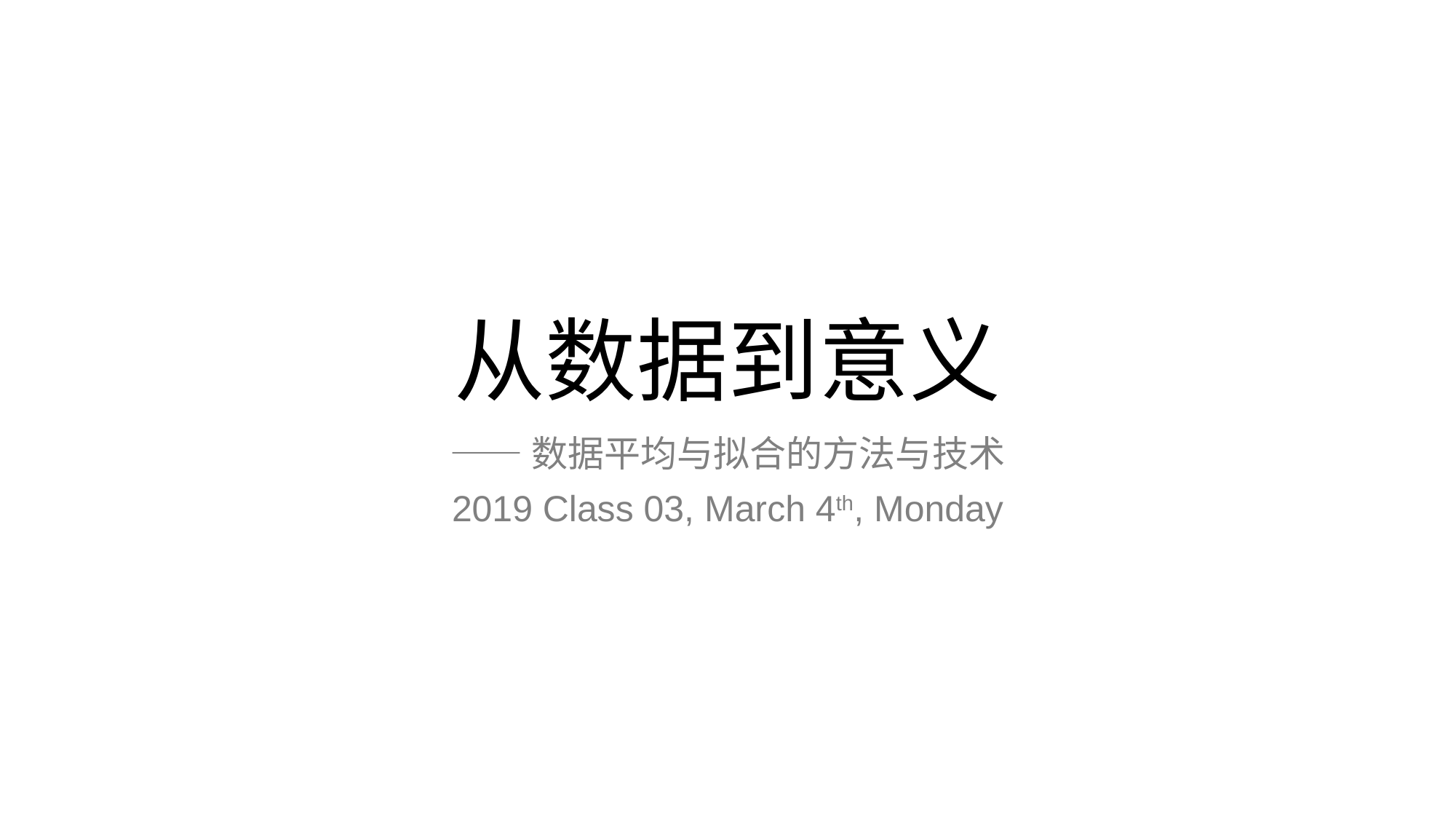

# 从数据到意义
——数据平均与拟合的方法与技术
2019 Class 03, March 4th, Monday